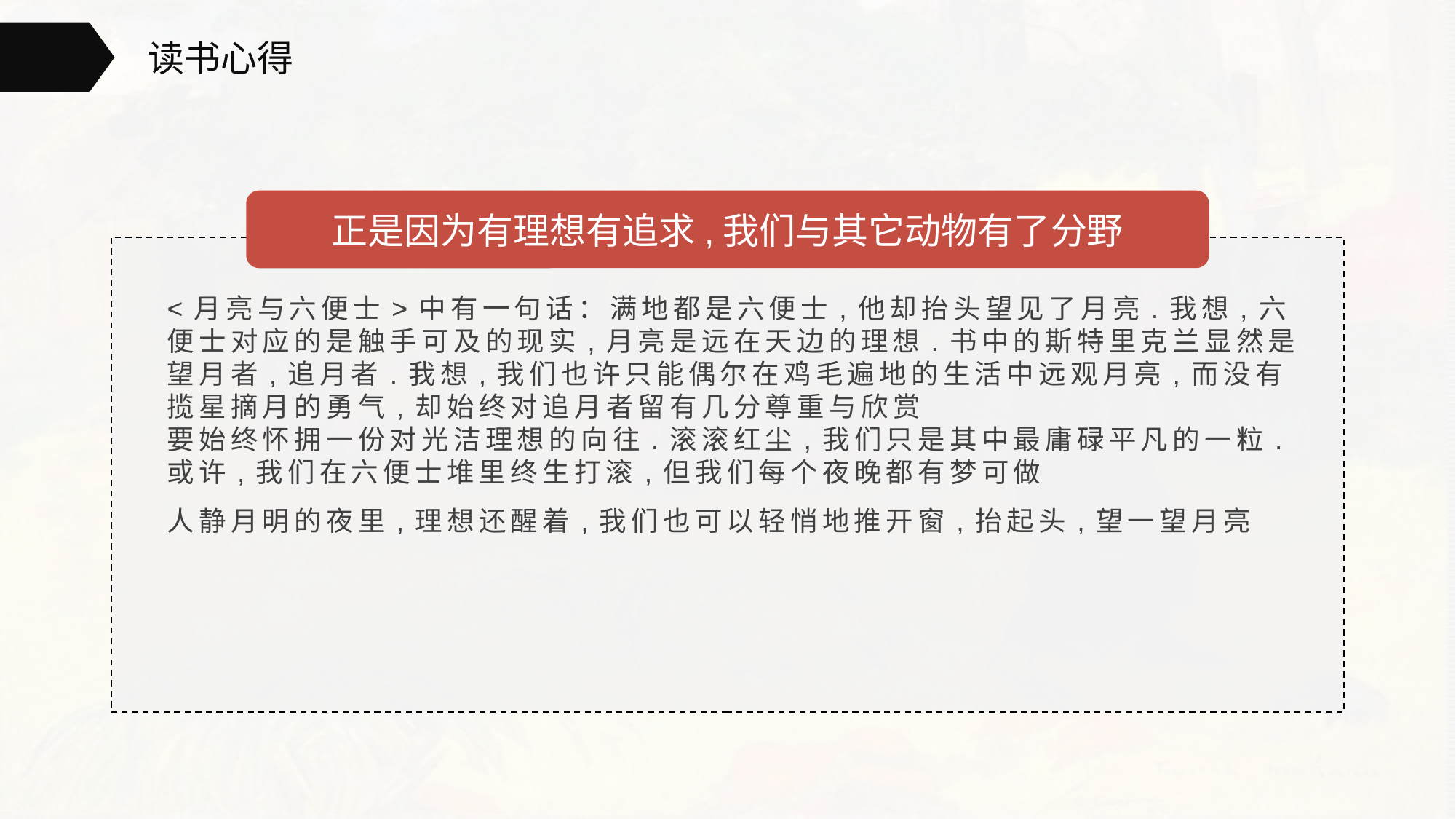

读书心得

正是因为有理想有追求,我们与其它动物有了分野

<月亮与六便士>中有一句话：满地都是六便士,他却抬头望见了月亮.我想,六便士对应的是触手可及的现实,月亮是远在天边的理想.书中的斯特里克兰显然是望月者,追月者.我想,我们也许只能偶尔在鸡毛遍地的生活中远观月亮,而没有揽星摘月的勇气,却始终对追月者留有几分尊重与欣赏
要始终怀拥一份对光洁理想的向往.滚滚红尘,我们只是其中最庸碌平凡的一粒.或许,我们在六便士堆里终生打滚,但我们每个夜晚都有梦可做
人静月明的夜里,理想还醒着,我们也可以轻悄地推开窗,抬起头,望一望月亮